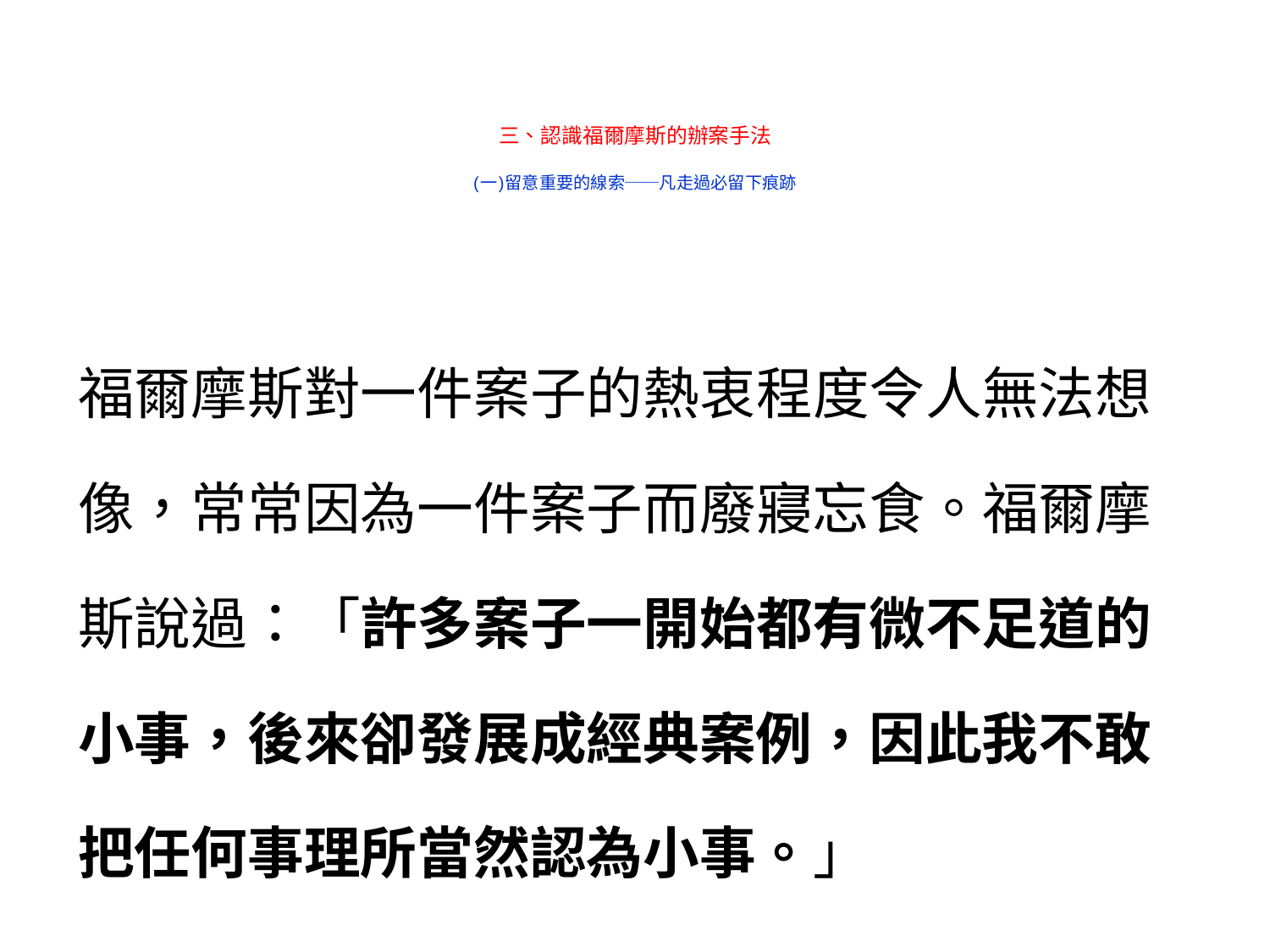

# 三、認識福爾摩斯的辦案手法 (一)留意重要的線索──凡走過必留下痕跡

福爾摩斯對一件案子的熱衷程度令人無法想像，常常因為一件案子而廢寢忘食。福爾摩斯說過：「許多案子一開始都有微不足道的小事，後來卻發展成經典案例，因此我不敢把任何事理所當然認為小事。」